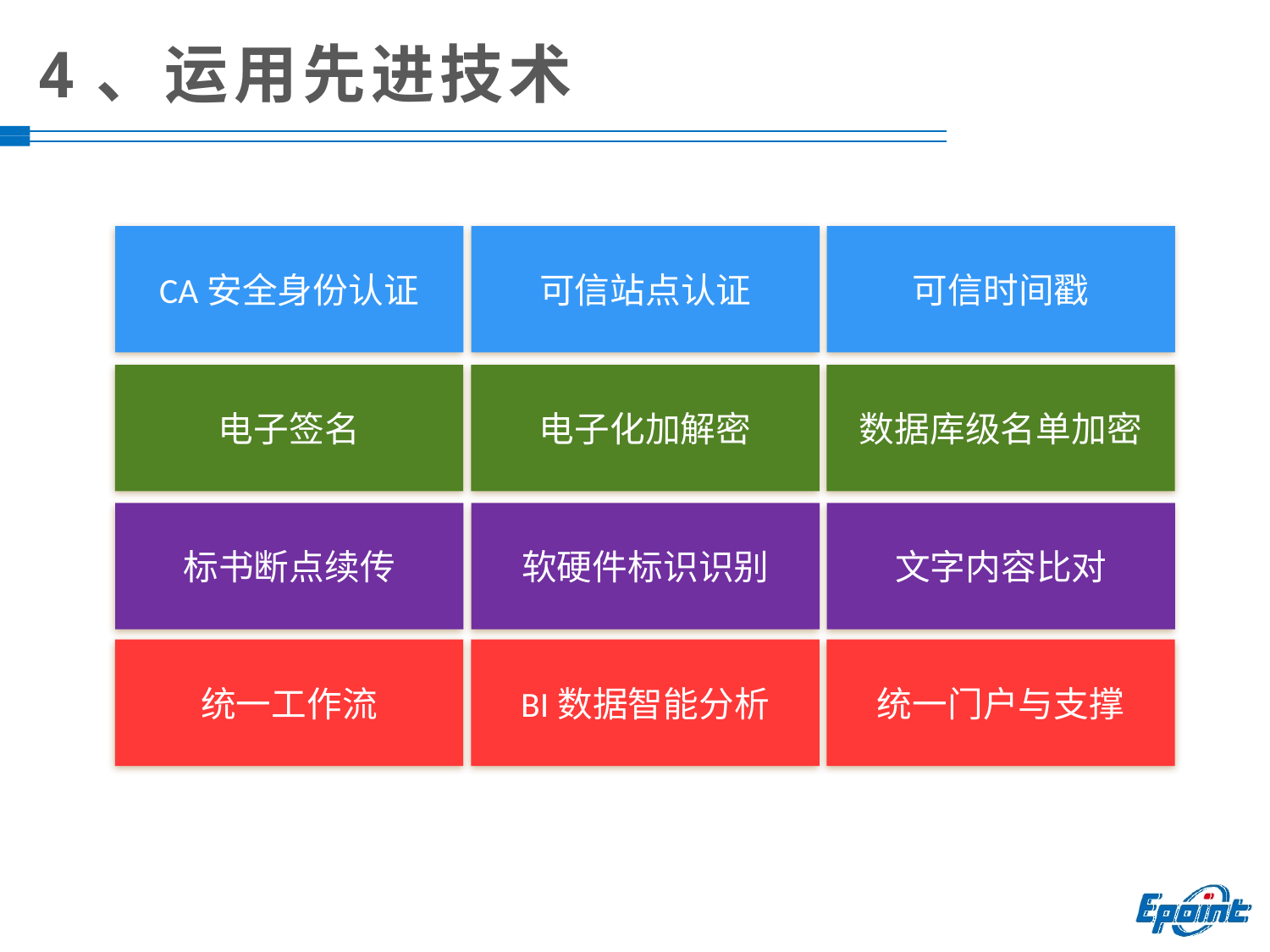

# 4、运用先进技术
CA安全身份认证
可信站点认证
可信时间戳
电子签名
电子化加解密
数据库级名单加密
标书断点续传
软硬件标识识别
文字内容比对
统一工作流
BI数据智能分析
统一门户与支撑